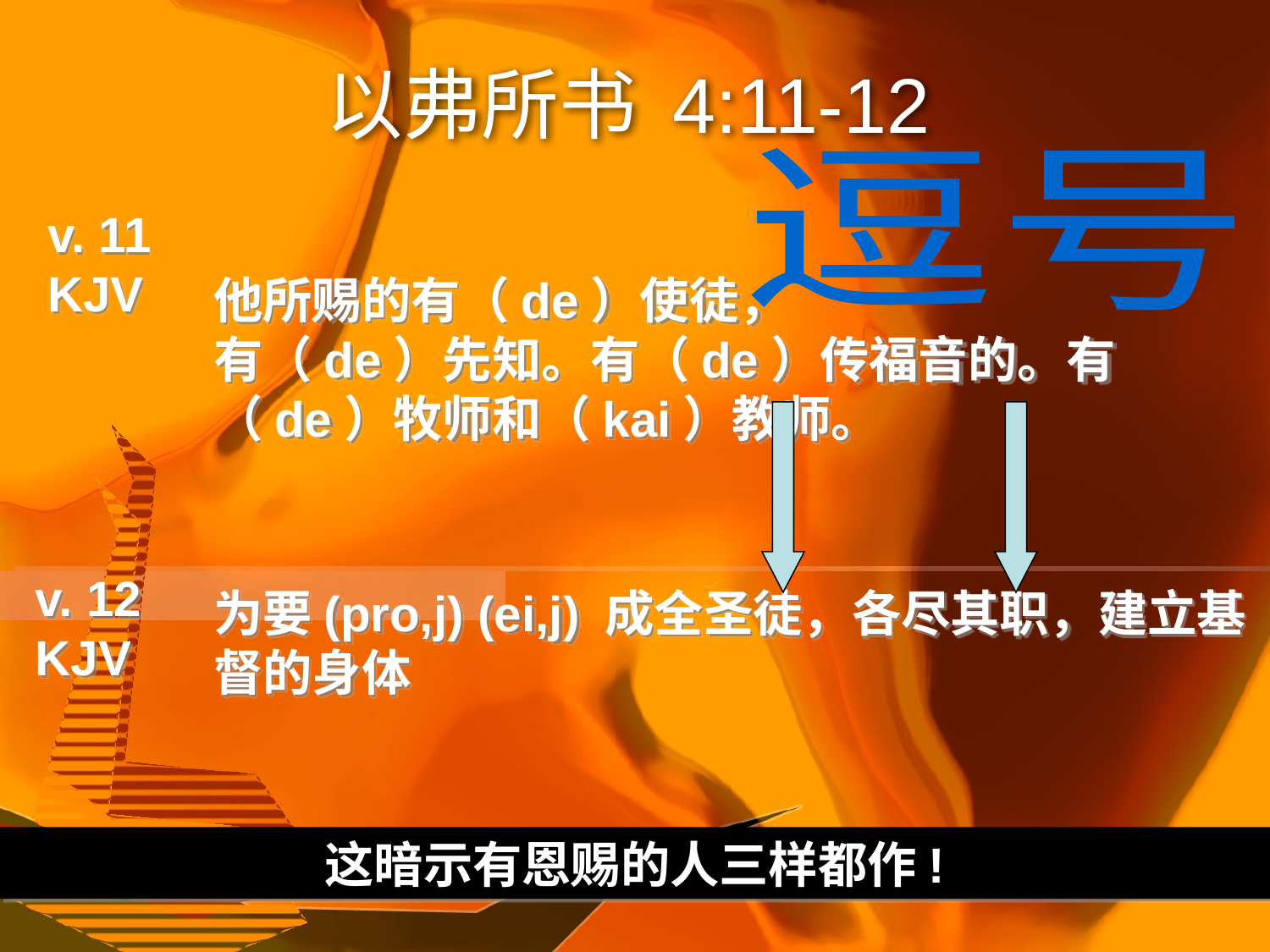

# 以弗所书 4:11-12

逗号
v. 11
KJV
他所赐的有（de）使徒，
有（de）先知。有（de）传福音的。有（de）牧师和（kai）教师。

v. 12
KJV
为要(pro,j) (ei,j) 成全圣徒，各尽其职，建立基督的身体
这暗示有恩赐的人三样都作!